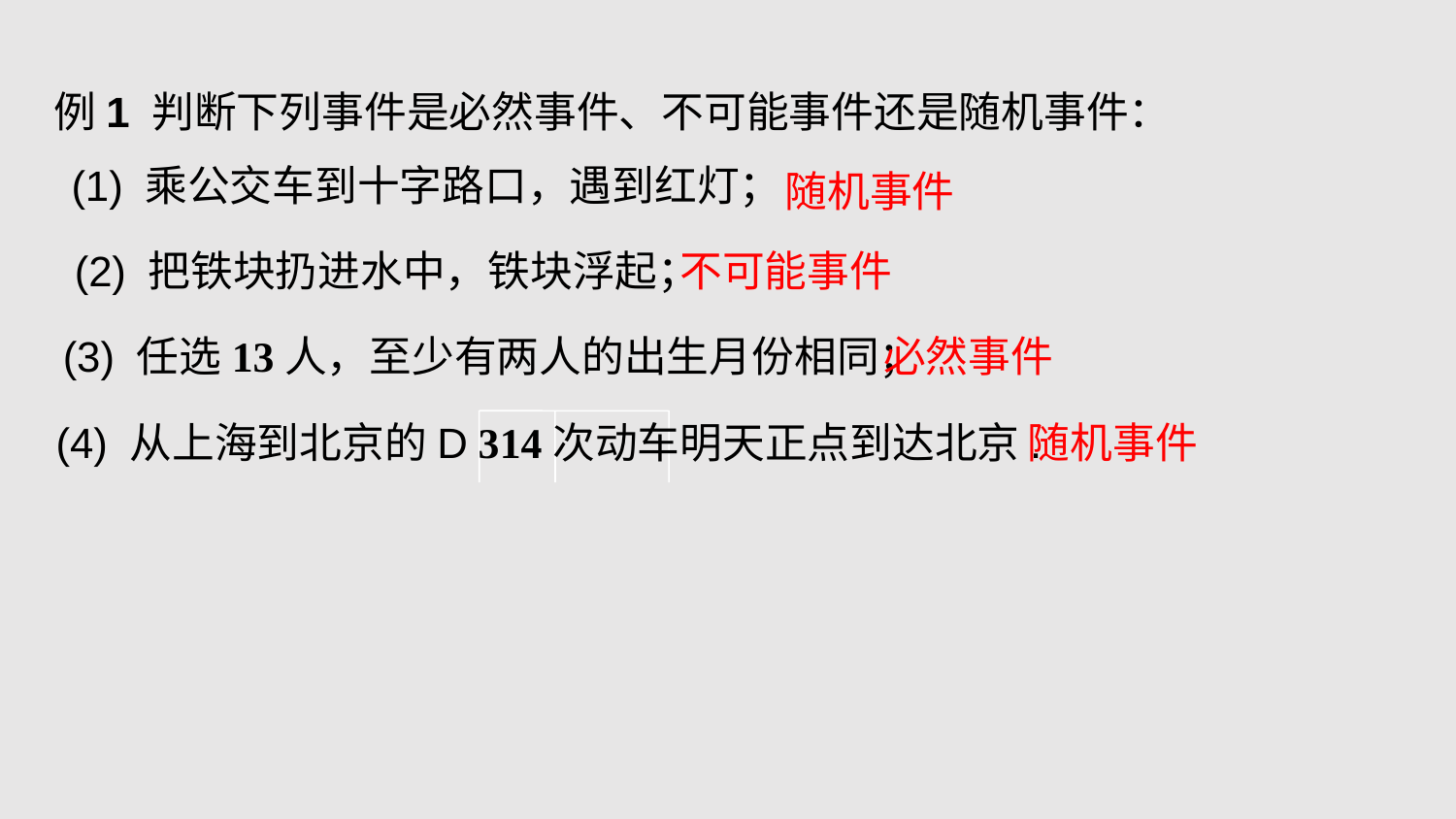

例1 判断下列事件是必然事件、不可能事件还是随机事件：
(1) 乘公交车到十字路口，遇到红灯；
随机事件
(2) 把铁块扔进水中，铁块浮起；
不可能事件
必然事件
(3) 任选13人，至少有两人的出生月份相同；
(4) 从上海到北京的D 314次动车明天正点到达北京.
随机事件